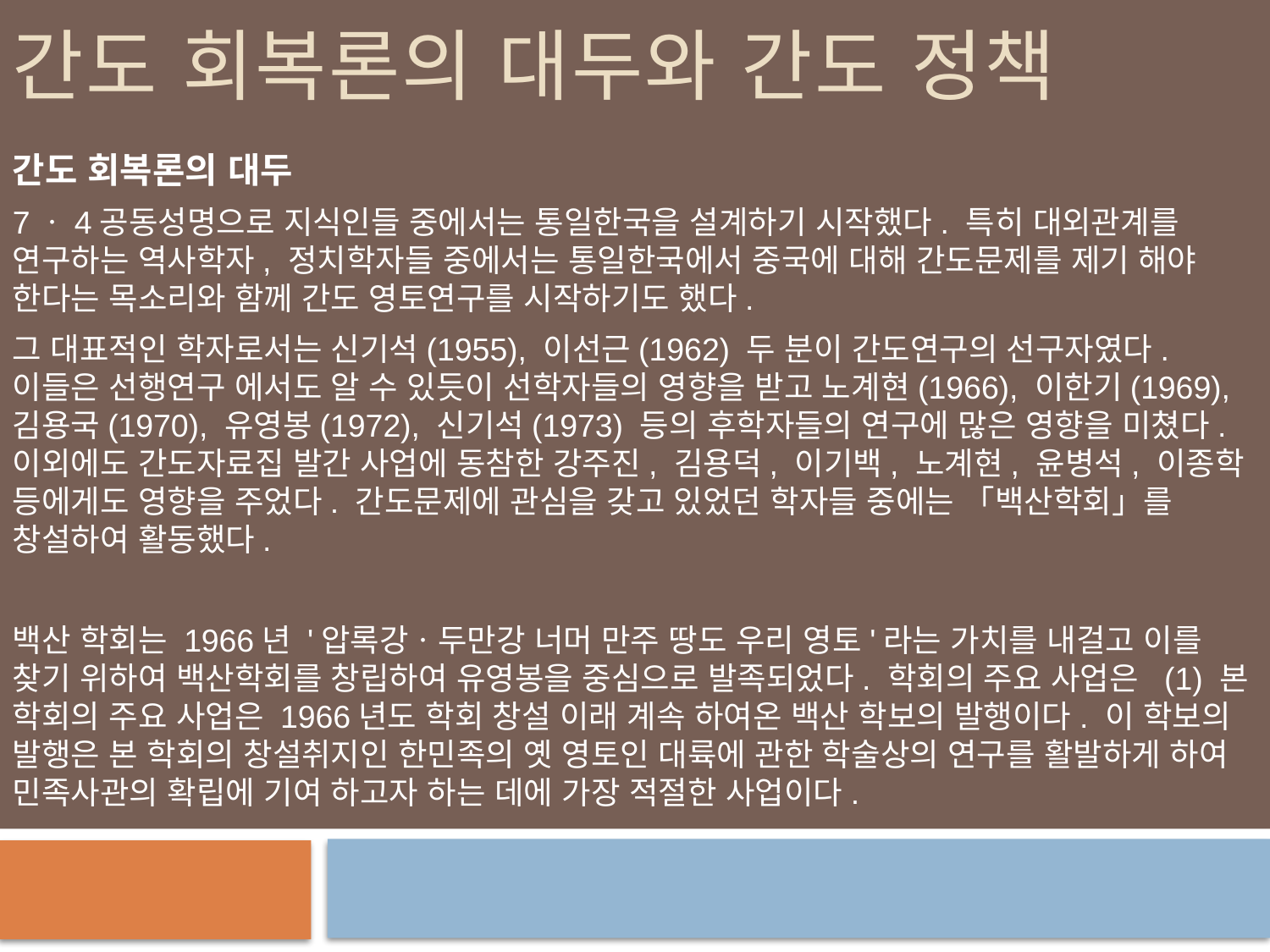

# 간도 회복론의 대두와 간도 정책
간도 회복론의 대두
7ㆍ4공동성명으로 지식인들 중에서는 통일한국을 설계하기 시작했다. 특히 대외관계를 연구하는 역사학자, 정치학자들 중에서는 통일한국에서 중국에 대해 간도문제를 제기 해야 한다는 목소리와 함께 간도 영토연구를 시작하기도 했다.
그 대표적인 학자로서는 신기석(1955), 이선근(1962) 두 분이 간도연구의 선구자였다. 이들은 선행연구 에서도 알 수 있듯이 선학자들의 영향을 받고 노계현(1966), 이한기(1969),김용국(1970), 유영봉(1972), 신기석(1973) 등의 후학자들의 연구에 많은 영향을 미쳤다. 이외에도 간도자료집 발간 사업에 동참한 강주진, 김용덕, 이기백, 노계현, 윤병석, 이종학 등에게도 영향을 주었다. 간도문제에 관심을 갖고 있었던 학자들 중에는 「백산학회」를 창설하여 활동했다.

백산 학회는 1966년 '압록강ㆍ두만강 너머 만주 땅도 우리 영토'라는 가치를 내걸고 이를 찾기 위하여 백산학회를 창립하여 유영봉을 중심으로 발족되었다. 학회의 주요 사업은  (1) 본 학회의 주요 사업은 1966년도 학회 창설 이래 계속 하여온 백산 학보의 발행이다. 이 학보의 발행은 본 학회의 창설취지인 한민족의 옛 영토인 대륙에 관한 학술상의 연구를 활발하게 하여 민족사관의 확립에 기여 하고자 하는 데에 가장 적절한 사업이다.